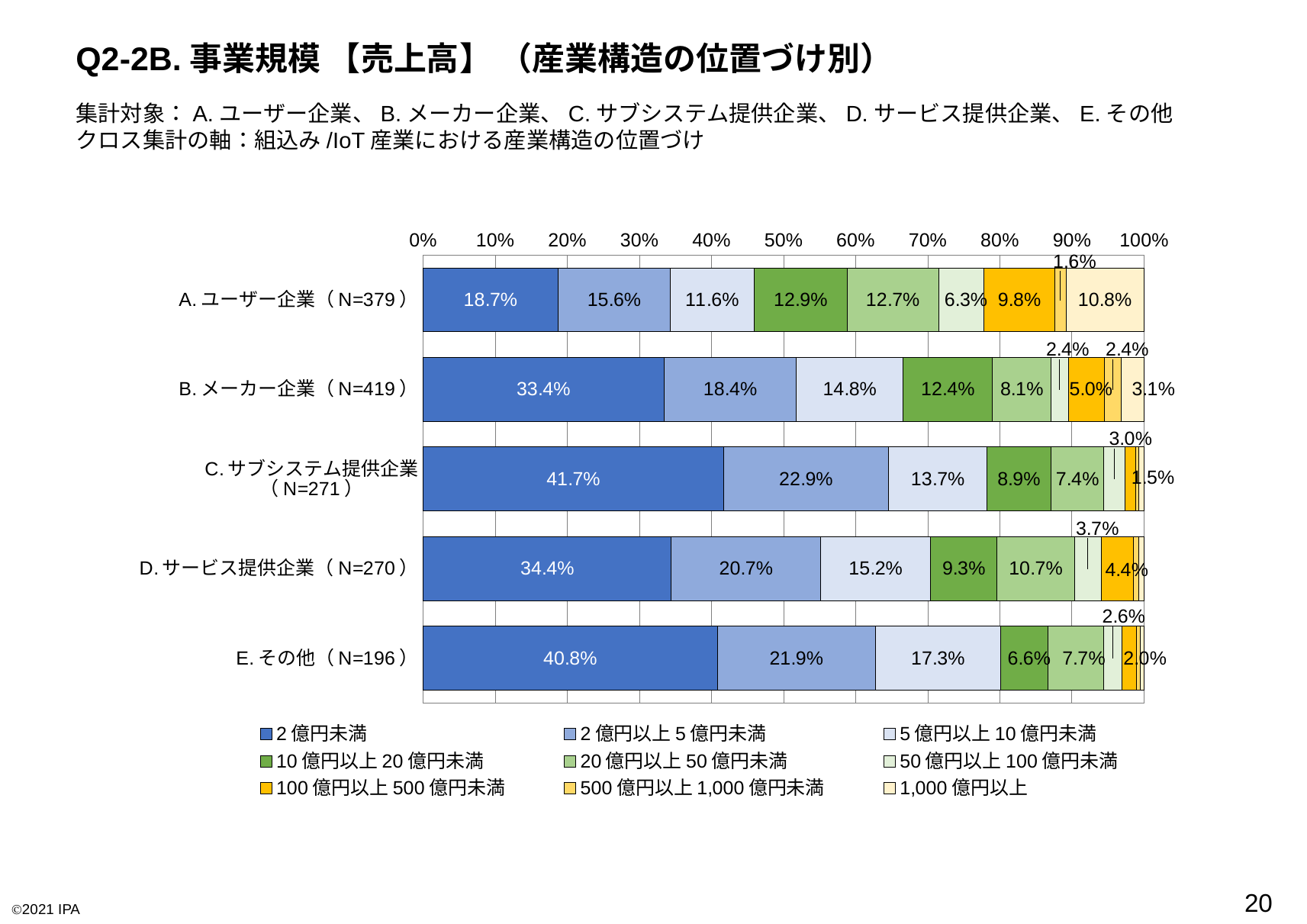

Q2-2B.事業規模 【売上高】 （産業構造の位置づけ別）
集計対象：A.ユーザー企業、B.メーカー企業、C.サブシステム提供企業、D.サービス提供企業、E.その他
クロス集計の軸：組込み/IoT産業における産業構造の位置づけ

### Chart

| Category | 2億円未満 | 2億円以上5億円未満 | 5億円以上10億円未満 | 10億円以上20億円未満 | 20億円以上50億円未満 | 50億円以上100億円未満 | 100億円以上500億円未満 | 500億円以上1,000億円未満 | 1,000億円以上 |
|---|---|---|---|---|---|---|---|---|---|
| A.ユーザー企業（N=379） | 0.18733509234828497 | 0.15567282321899736 | 0.11609498680738786 | 0.12928759894459102 | 0.1266490765171504 | 0.0633245382585752 | 0.09762532981530343 | 0.0158311345646438 | 0.10817941952506596 |
| B.メーカー企業（N=419） | 0.3341288782816229 | 0.18377088305489261 | 0.14797136038186157 | 0.12410501193317422 | 0.081145584725537 | 0.02386634844868735 | 0.050119331742243436 | 0.02386634844868735 | 0.031026252983293555 |
| C.サブシステム提供企業（N=271） | 0.41697416974169743 | 0.22878228782287824 | 0.13653136531365315 | 0.08856088560885608 | 0.07380073800738007 | 0.02952029520295203 | 0.014760147601476014 | 0.0036900369003690036 | 0.007380073800738007 |
| D.サービス提供企業（N=270） | 0.34444444444444444 | 0.2074074074074074 | 0.15185185185185185 | 0.09259259259259259 | 0.10740740740740741 | 0.037037037037037035 | 0.044444444444444446 | 0.007407407407407408 | 0.007407407407407408 |
| E.その他（N=196） | 0.40816326530612246 | 0.2193877551020408 | 0.17346938775510204 | 0.0663265306122449 | 0.07653061224489796 | 0.025510204081632654 | 0.02040816326530612 | 0.00510204081632653 | 0.00510204081632653 |